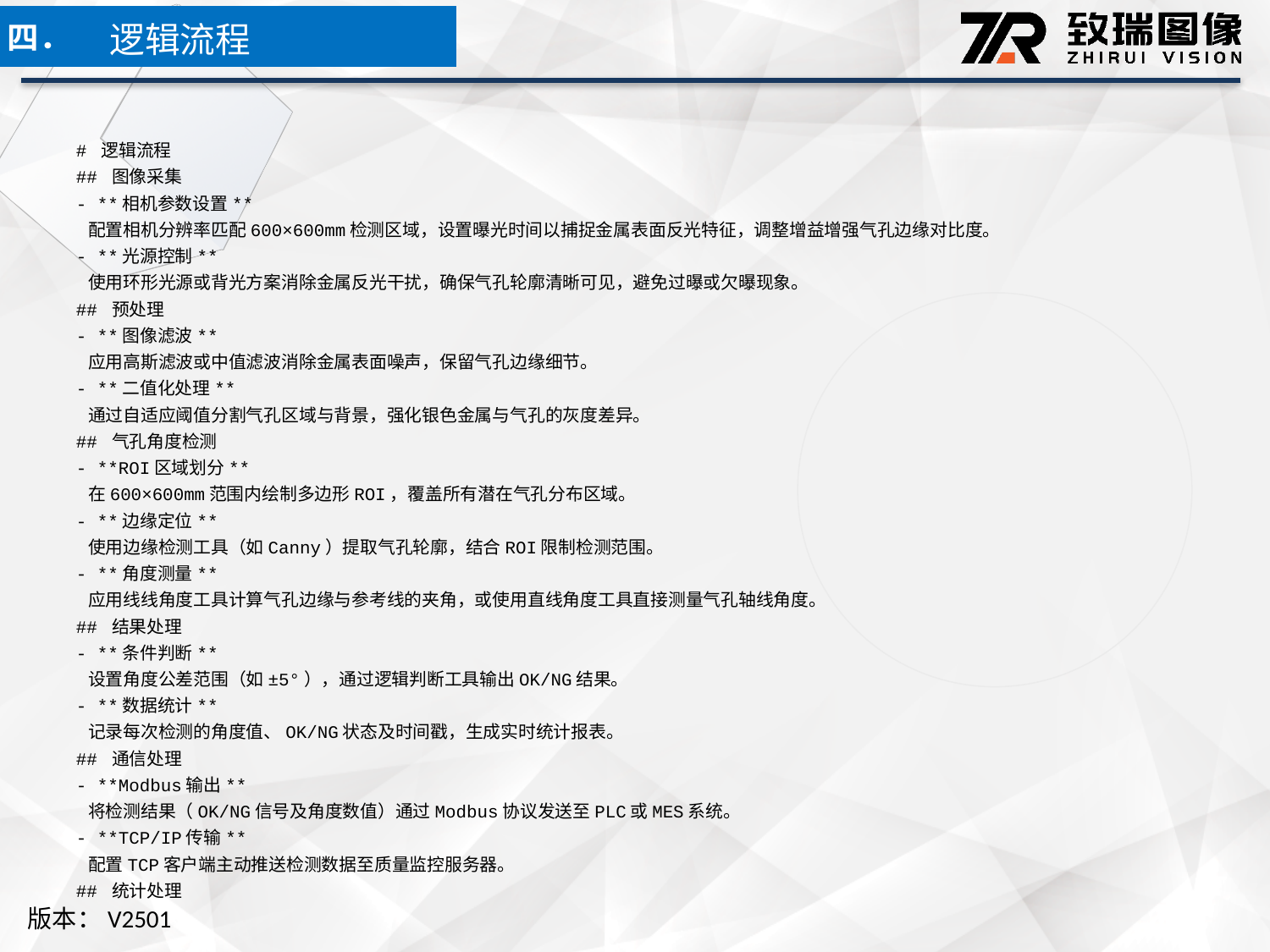

逻辑流程
四．

# 逻辑流程
## 图像采集
- **相机参数设置**
  配置相机分辨率匹配600×600mm检测区域，设置曝光时间以捕捉金属表面反光特征，调整增益增强气孔边缘对比度。
- **光源控制**
  使用环形光源或背光方案消除金属反光干扰，确保气孔轮廓清晰可见，避免过曝或欠曝现象。
## 预处理
- **图像滤波**
  应用高斯滤波或中值滤波消除金属表面噪声，保留气孔边缘细节。
- **二值化处理**
  通过自适应阈值分割气孔区域与背景，强化银色金属与气孔的灰度差异。
## 气孔角度检测
- **ROI区域划分**
  在600×600mm范围内绘制多边形ROI，覆盖所有潜在气孔分布区域。
- **边缘定位**
  使用边缘检测工具（如Canny）提取气孔轮廓，结合ROI限制检测范围。
- **角度测量**
  应用线线角度工具计算气孔边缘与参考线的夹角，或使用直线角度工具直接测量气孔轴线角度。
## 结果处理
- **条件判断**
  设置角度公差范围（如±5°），通过逻辑判断工具输出OK/NG结果。
- **数据统计**
  记录每次检测的角度值、OK/NG状态及时间戳，生成实时统计报表。
## 通信处理
- **Modbus输出**
  将检测结果（OK/NG信号及角度数值）通过Modbus协议发送至PLC或MES系统。
- **TCP/IP传输**
  配置TCP客户端主动推送检测数据至质量监控服务器。
## 统计处理